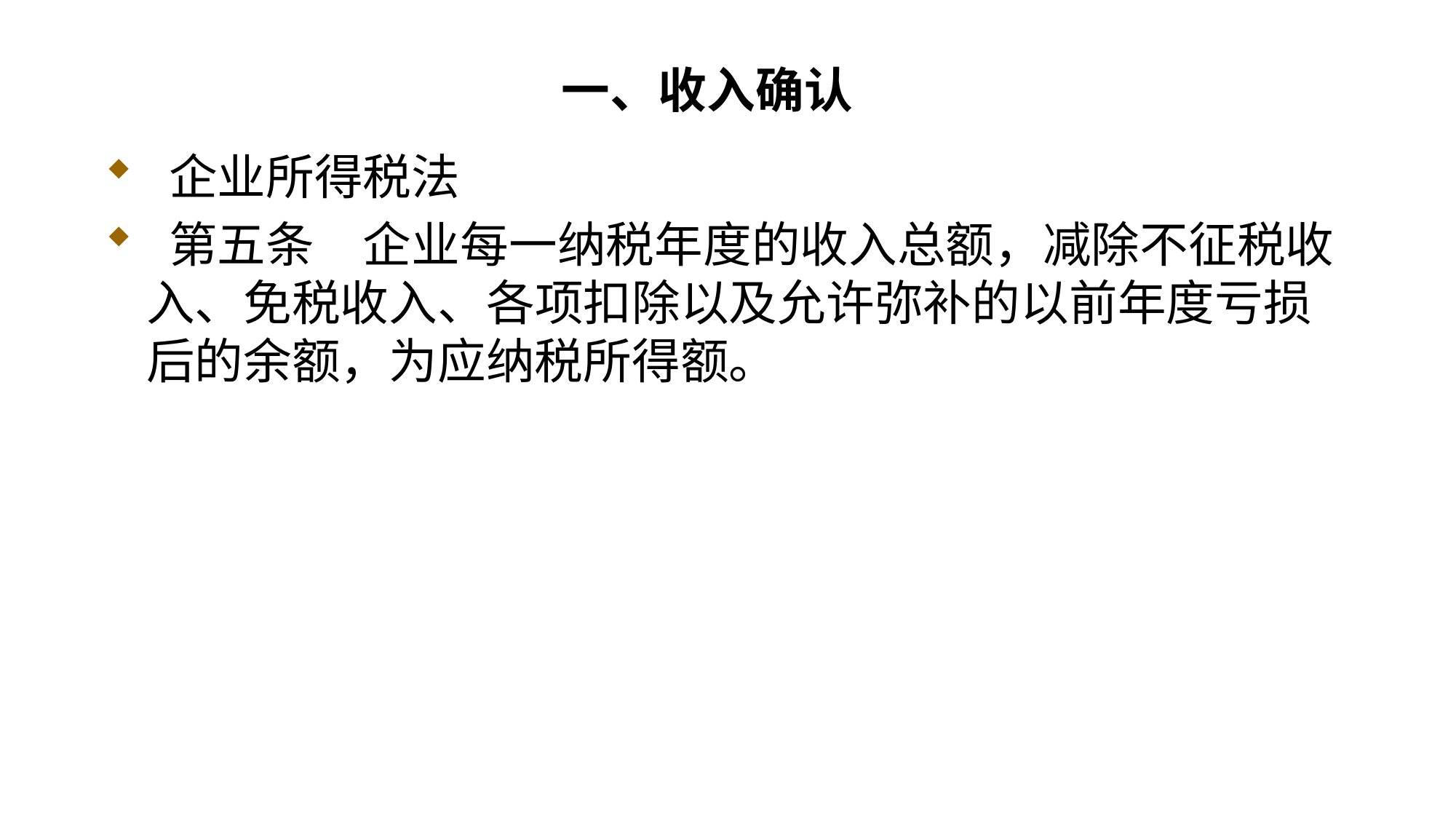

# 一、收入确认
 企业所得税法
 第五条　企业每一纳税年度的收入总额，减除不征税收入、免税收入、各项扣除以及允许弥补的以前年度亏损后的余额，为应纳税所得额。